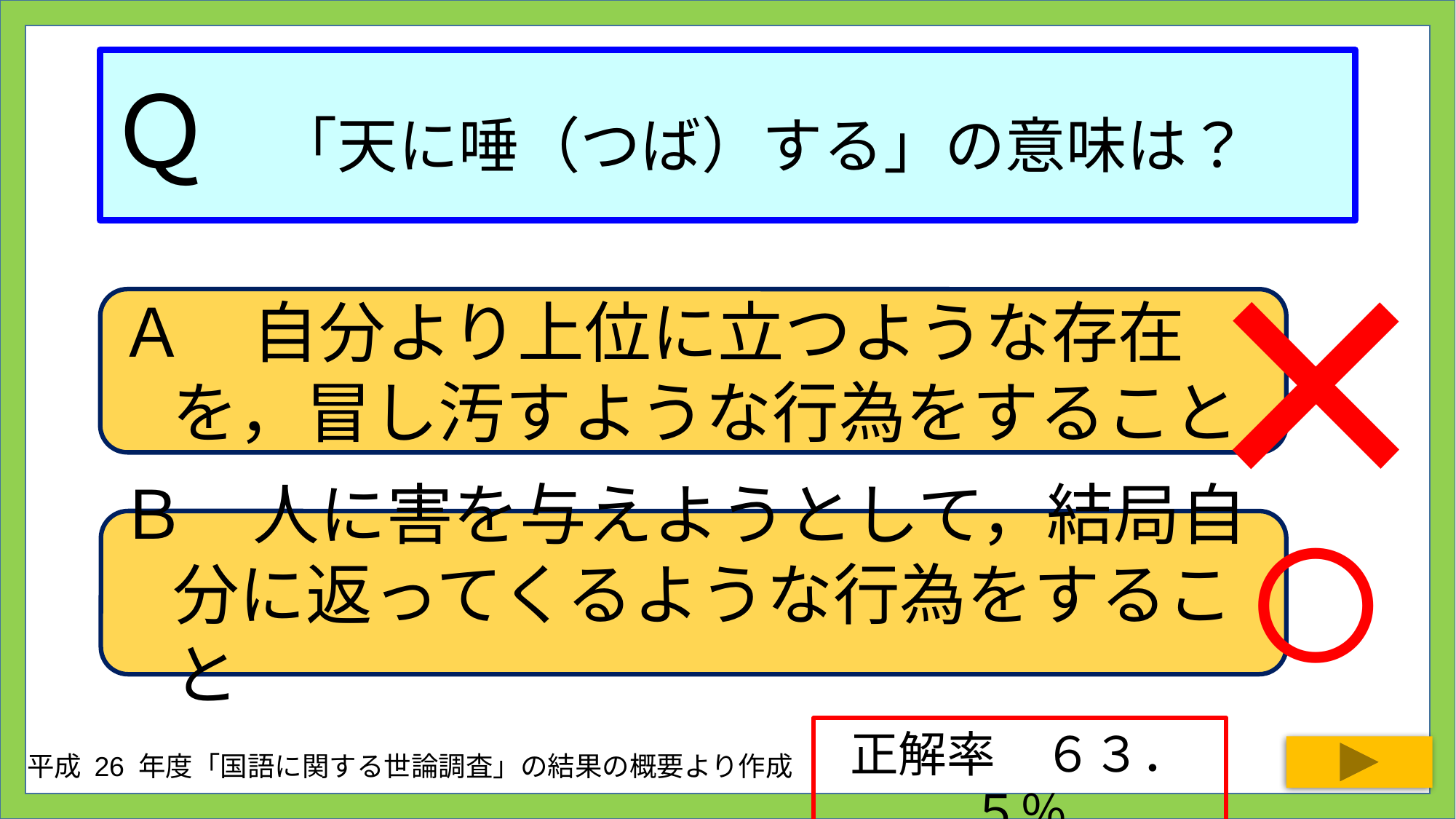

# Ｑ　「天に唾（つば）する」の意味は？
×
Ａ　自分より上位に立つような存在を，冒し汚すような行為をすること
○
Ｂ　人に害を与えようとして，結局自分に返ってくるような行為をすること
正解率　６３．５％

平成 26 年度「国語に関する世論調査」の結果の概要より作成